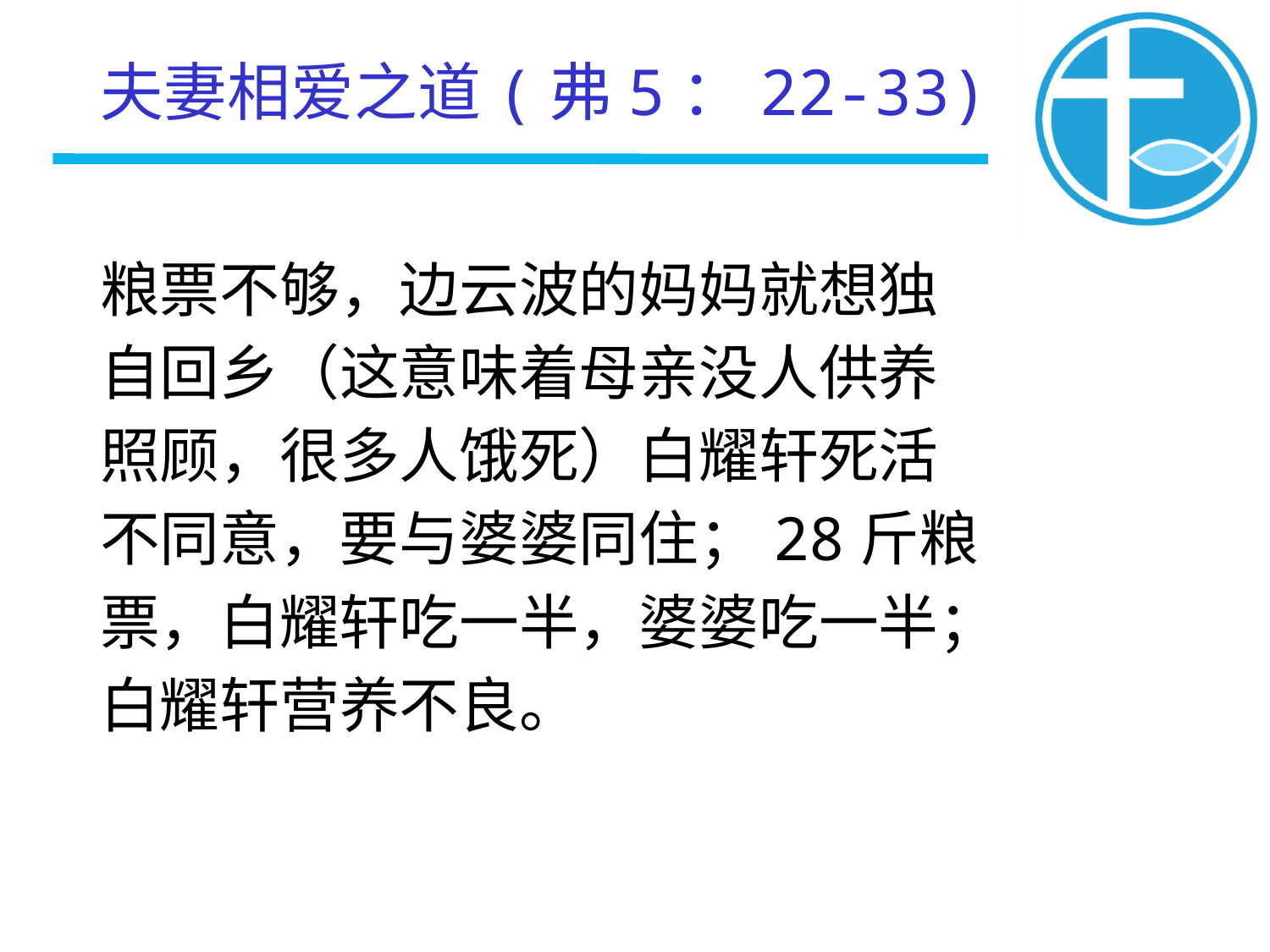

# 夫妻相爱之道(弗5：22-33)
粮票不够，边云波的妈妈就想独
自回乡（这意味着母亲没人供养
照顾，很多人饿死）白耀轩死活
不同意，要与婆婆同住；28斤粮
票，白耀轩吃一半，婆婆吃一半；
白耀轩营养不良。